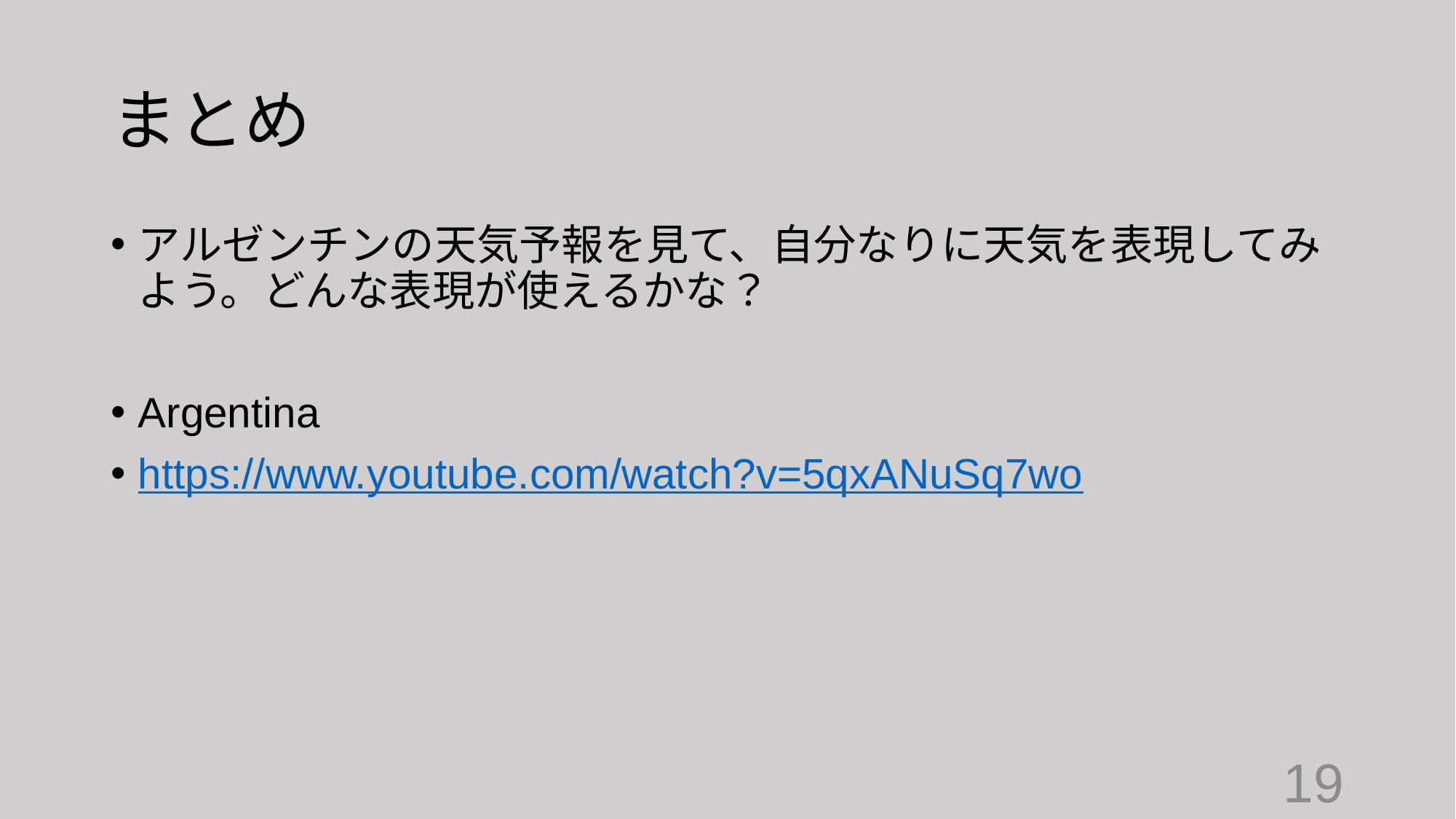

# まとめ
アルゼンチンの天気予報を見て、自分なりに天気を表現してみよう。どんな表現が使えるかな？

Argentina
https://www.youtube.com/watch?v=5qxANuSq7wo

19